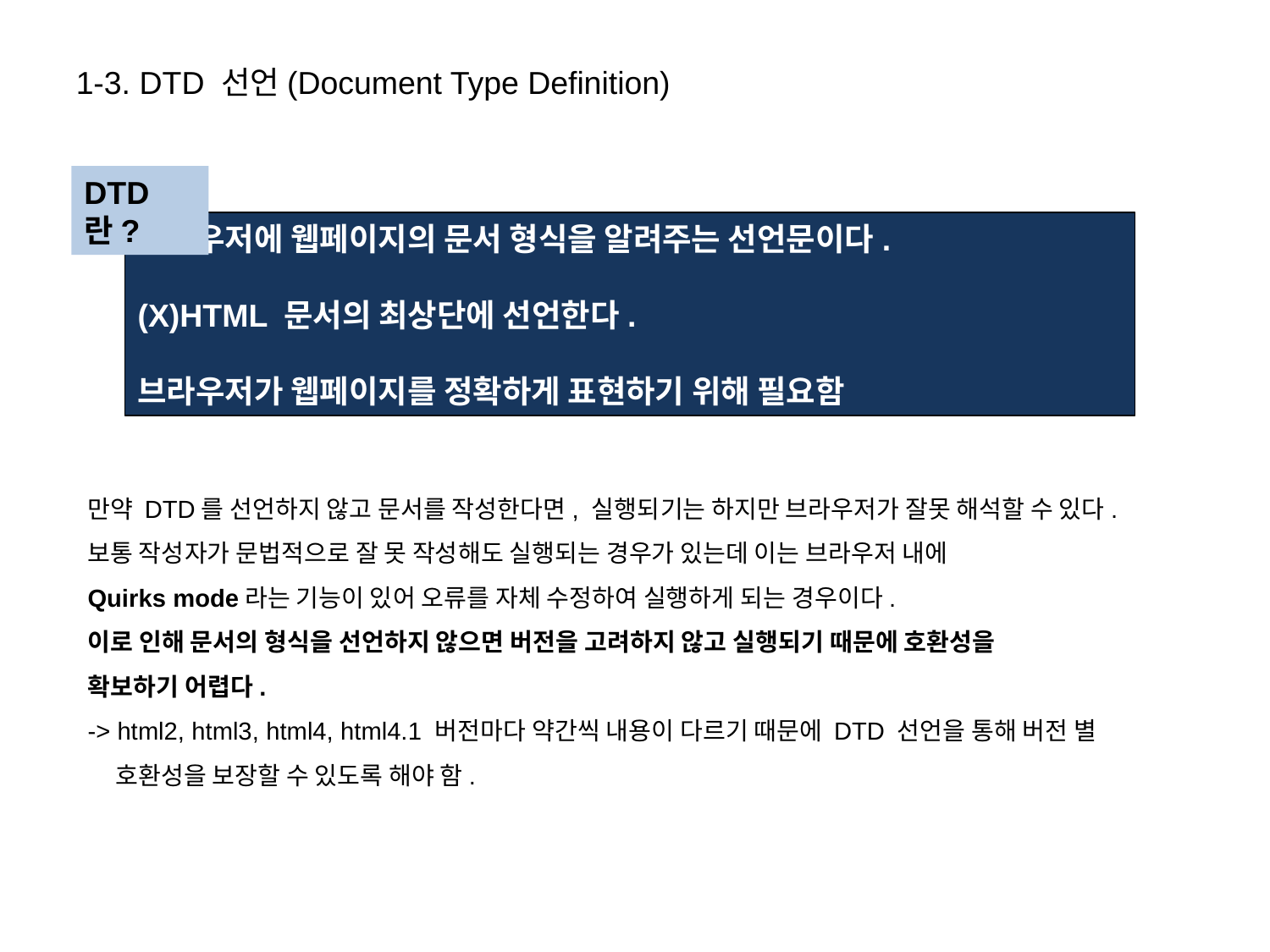

1-3. DTD 선언(Document Type Definition)
DTD란?
브라우저에 웹페이지의 문서 형식을 알려주는 선언문이다.

(X)HTML 문서의 최상단에 선언한다.

브라우저가 웹페이지를 정확하게 표현하기 위해 필요함
만약 DTD를 선언하지 않고 문서를 작성한다면, 실행되기는 하지만 브라우저가 잘못 해석할 수 있다.
보통 작성자가 문법적으로 잘 못 작성해도 실행되는 경우가 있는데 이는 브라우저 내에
Quirks mode라는 기능이 있어 오류를 자체 수정하여 실행하게 되는 경우이다.
이로 인해 문서의 형식을 선언하지 않으면 버전을 고려하지 않고 실행되기 때문에 호환성을
확보하기 어렵다.
-> html2, html3, html4, html4.1 버전마다 약간씩 내용이 다르기 때문에 DTD 선언을 통해 버전 별
    호환성을 보장할 수 있도록 해야 함.